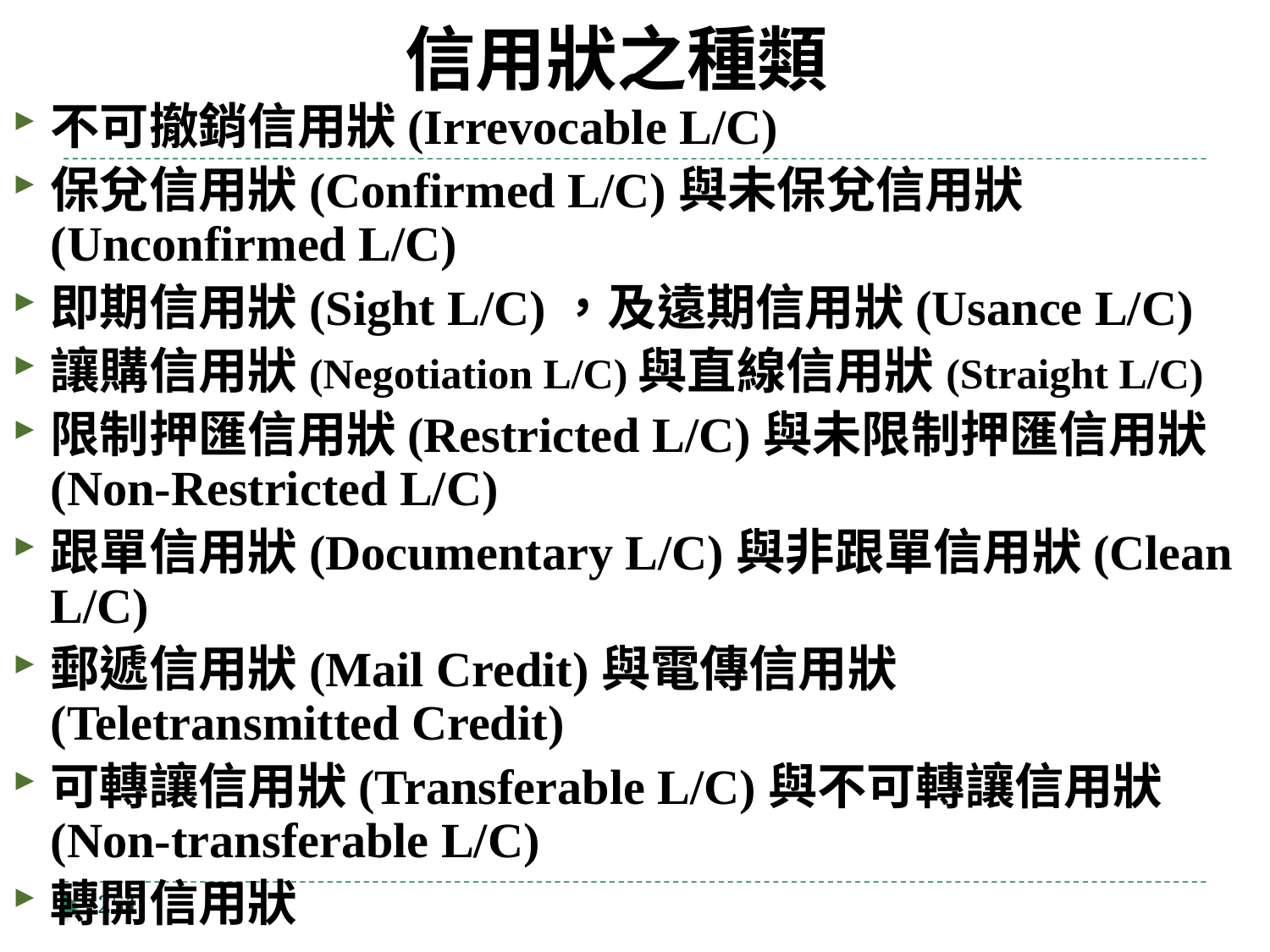

# 信用狀之種類
不可撤銷信用狀(Irrevocable L/C)
保兌信用狀(Confirmed L/C)與未保兌信用狀(Unconfirmed L/C)
即期信用狀(Sight L/C)，及遠期信用狀(Usance L/C)
讓購信用狀(Negotiation L/C)與直線信用狀(Straight L/C)
限制押匯信用狀(Restricted L/C)與未限制押匯信用狀(Non-Restricted L/C)
跟單信用狀(Documentary L/C)與非跟單信用狀(Clean L/C)
郵遞信用狀(Mail Credit)與電傳信用狀(Teletransmitted Credit)
可轉讓信用狀(Transferable L/C)與不可轉讓信用狀(Non-transferable L/C)
轉開信用狀
251